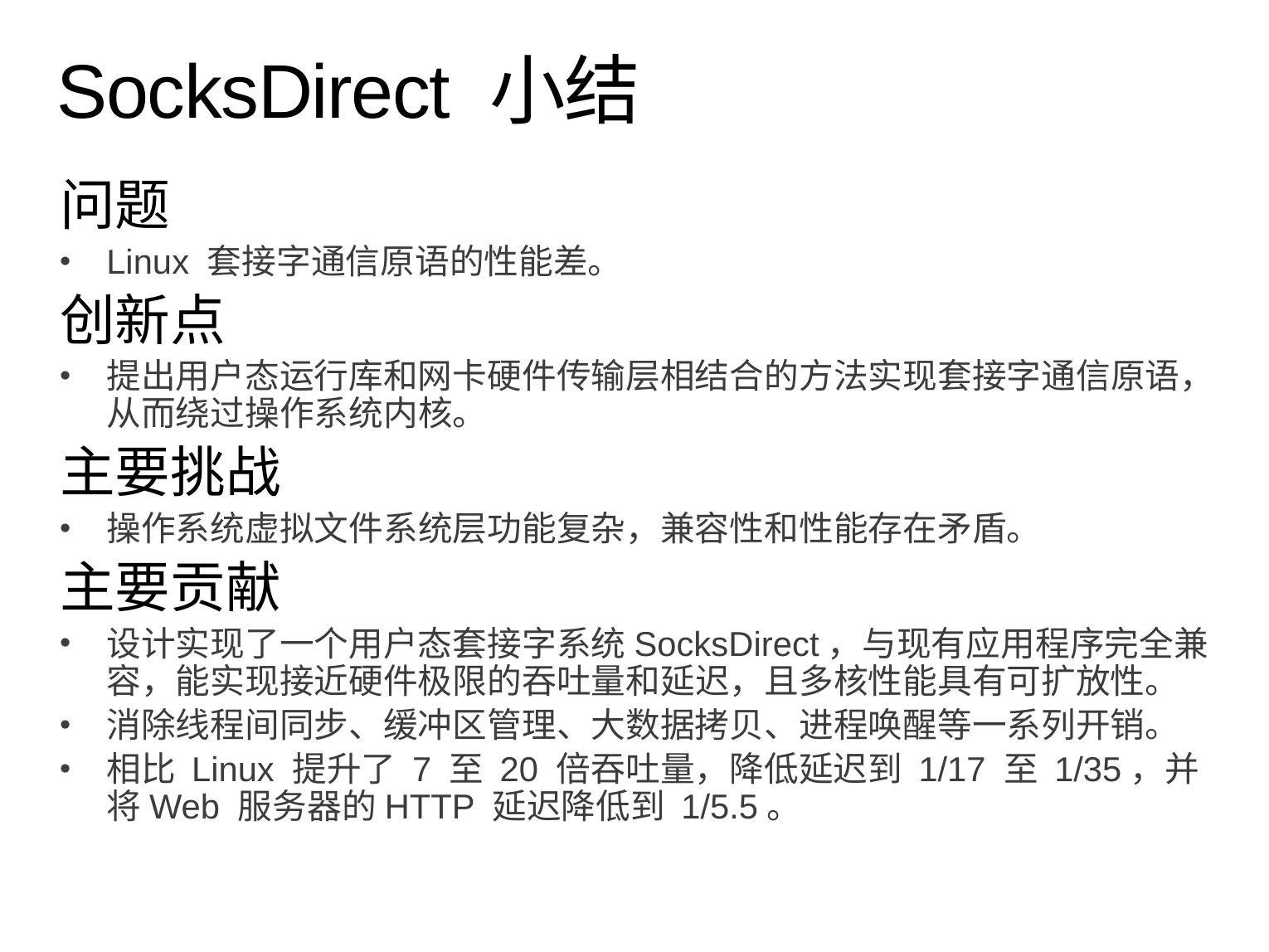

# SocksDirect 小结
问题
Linux 套接字通信原语的性能差。
创新点
提出用户态运行库和网卡硬件传输层相结合的方法实现套接字通信原语，从而绕过操作系统内核。
主要挑战
操作系统虚拟文件系统层功能复杂，兼容性和性能存在矛盾。
主要贡献
设计实现了一个用户态套接字系统SocksDirect，与现有应用程序完全兼容，能实现接近硬件极限的吞吐量和延迟，且多核性能具有可扩放性。
消除线程间同步、缓冲区管理、大数据拷贝、进程唤醒等一系列开销。
相比 Linux 提升了 7 至 20 倍吞吐量，降低延迟到 1/17 至 1/35，并将Web 服务器的HTTP 延迟降低到 1/5.5。